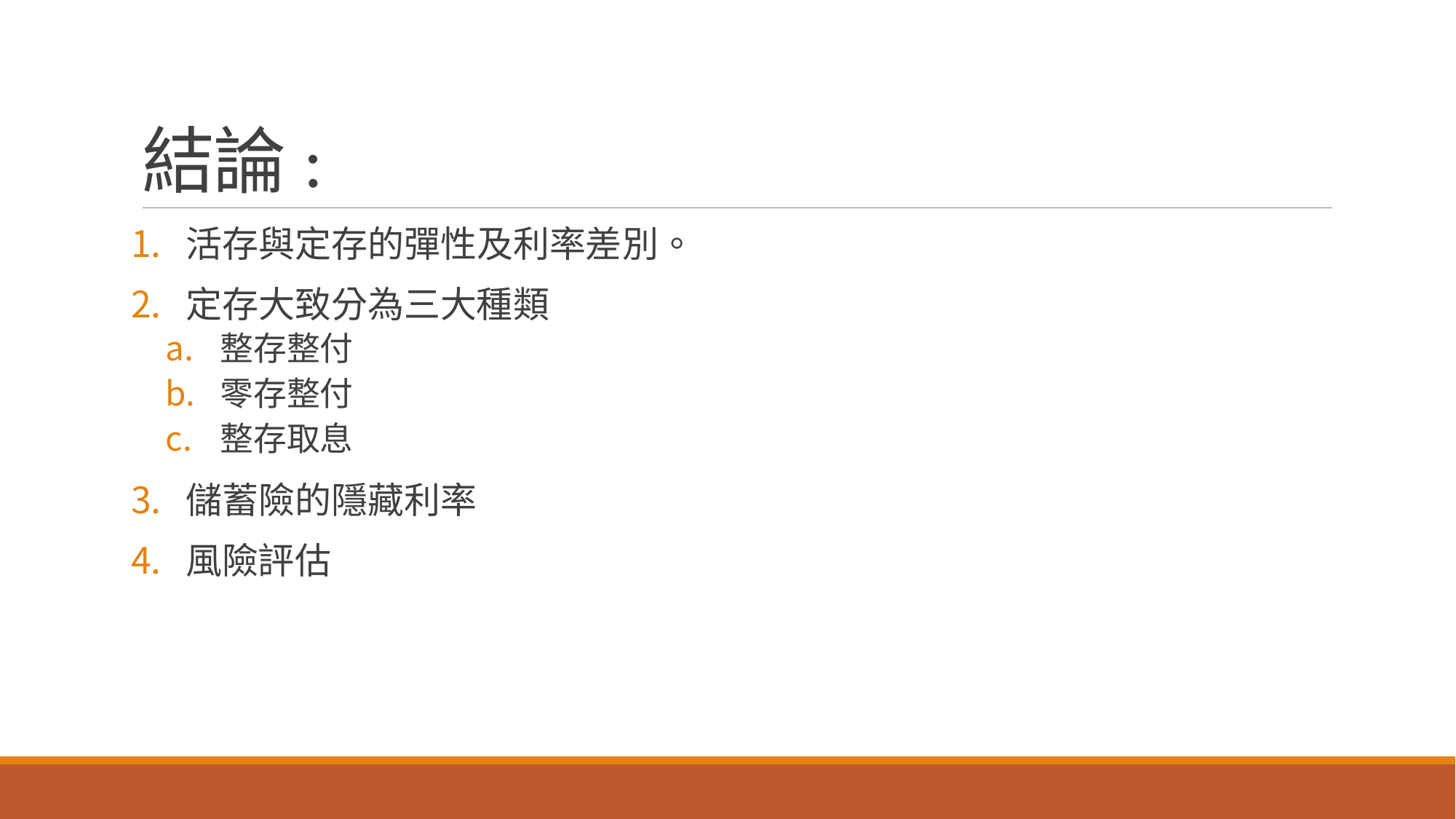

# 結論:
活存與定存的彈性及利率差別。
定存大致分為三大種類
整存整付
零存整付
整存取息
儲蓄險的隱藏利率
風險評估